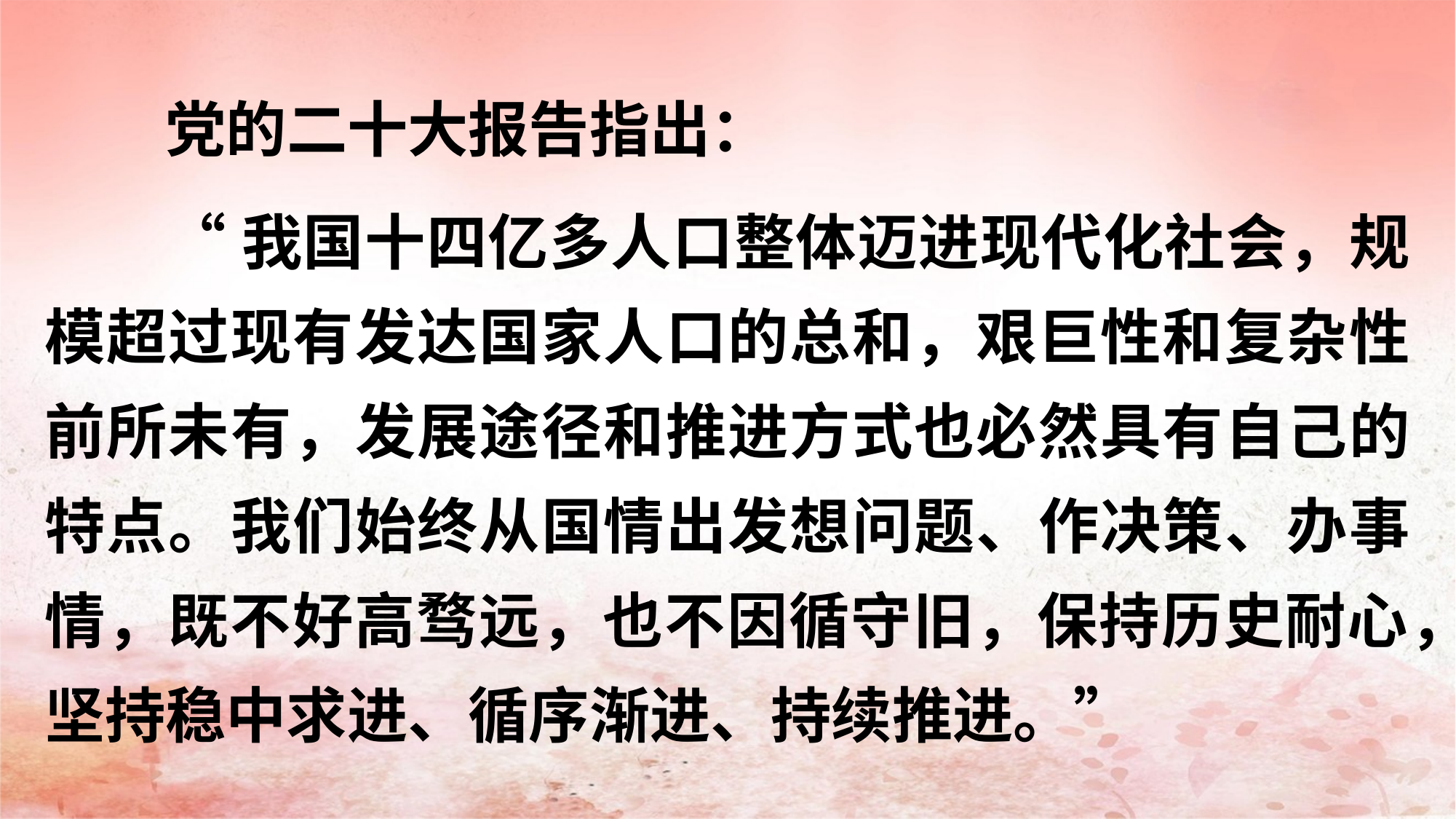

党的二十大报告指出：
“我国十四亿多人口整体迈进现代化社会，规模超过现有发达国家人口的总和，艰巨性和复杂性前所未有，发展途径和推进方式也必然具有自己的特点。我们始终从国情出发想问题、作决策、办事情，既不好高骛远，也不因循守旧，保持历史耐心，坚持稳中求进、循序渐进、持续推进。”